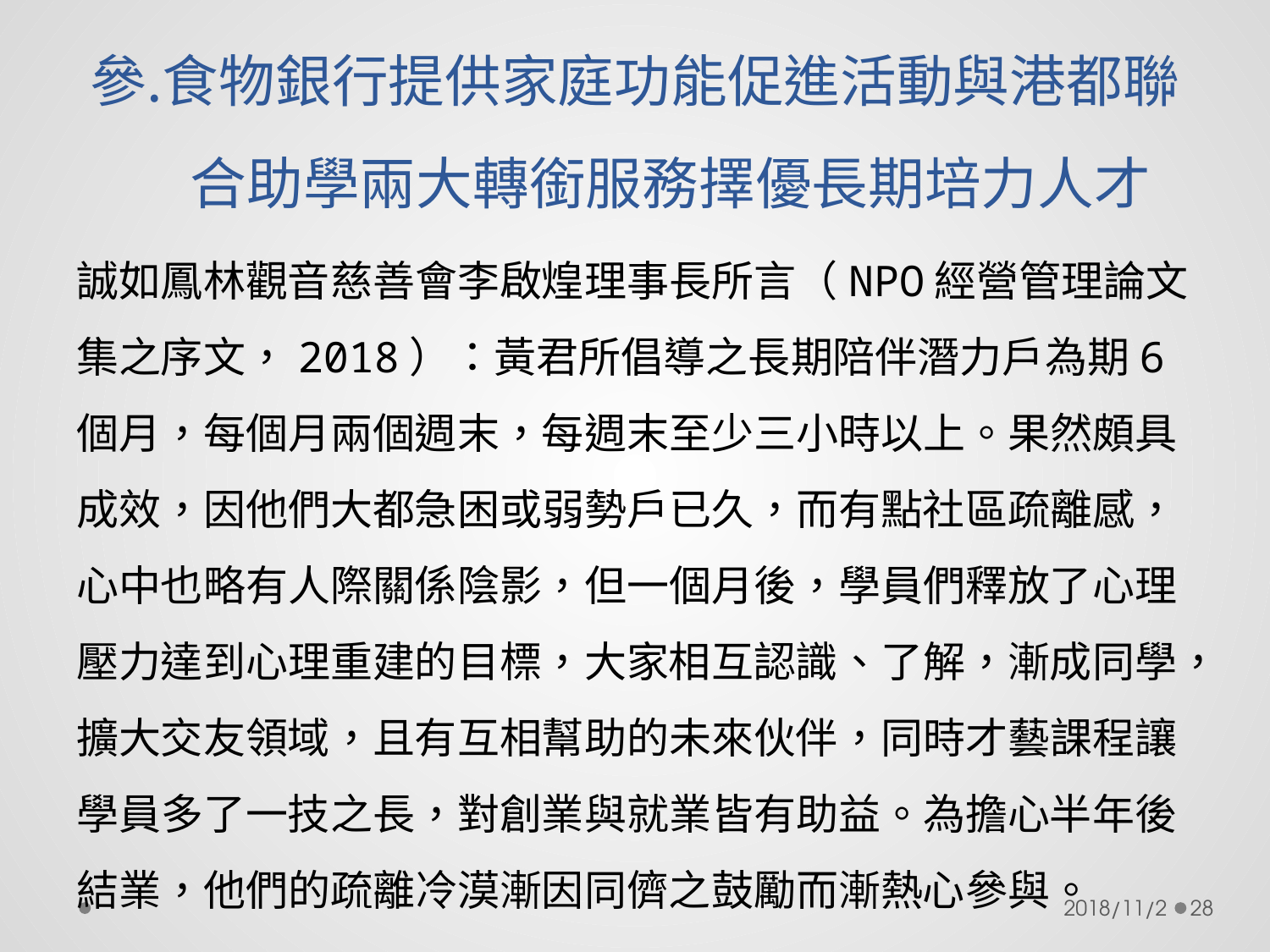

# 食物銀行提供家庭功能促進活動與港都聯合助學兩大轉銜服務擇優長期培力人才
誠如鳳林觀音慈善會李啟煌理事長所言（NPO經營管理論文集之序文，2018）：黃君所倡導之長期陪伴潛力戶為期6個月，每個月兩個週末，每週末至少三小時以上。果然頗具成效，因他們大都急困或弱勢戶已久，而有點社區疏離感，心中也略有人際關係陰影，但一個月後，學員們釋放了心理壓力達到心理重建的目標，大家相互認識、了解，漸成同學，擴大交友領域，且有互相幫助的未來伙伴，同時才藝課程讓學員多了一技之長，對創業與就業皆有助益。為擔心半年後結業，他們的疏離冷漠漸因同儕之鼓勵而漸熱心參與。
2018/11/2
28